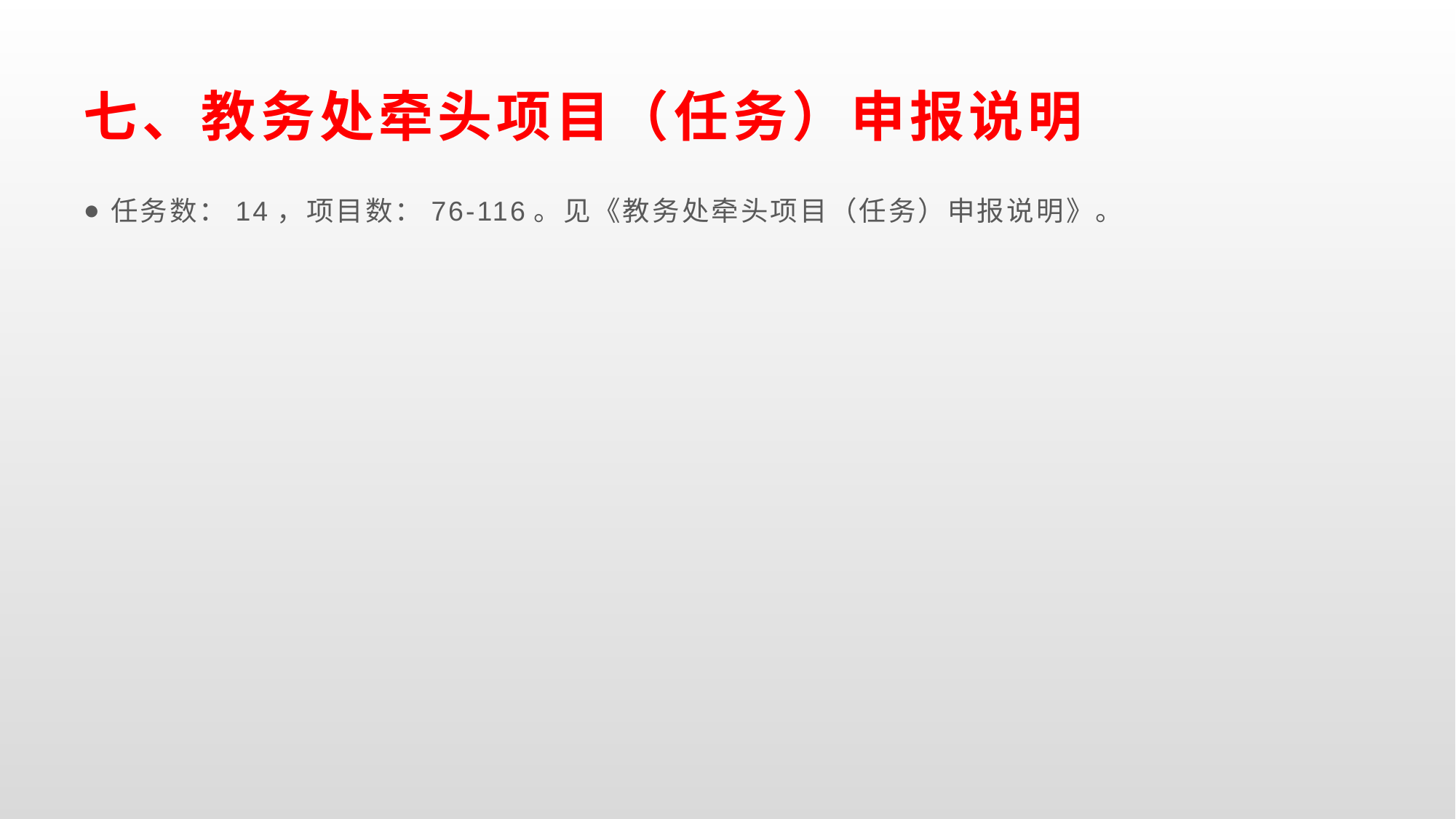

# 七、教务处牵头项目（任务）申报说明
任务数：14，项目数：76-116。见《教务处牵头项目（任务）申报说明》。